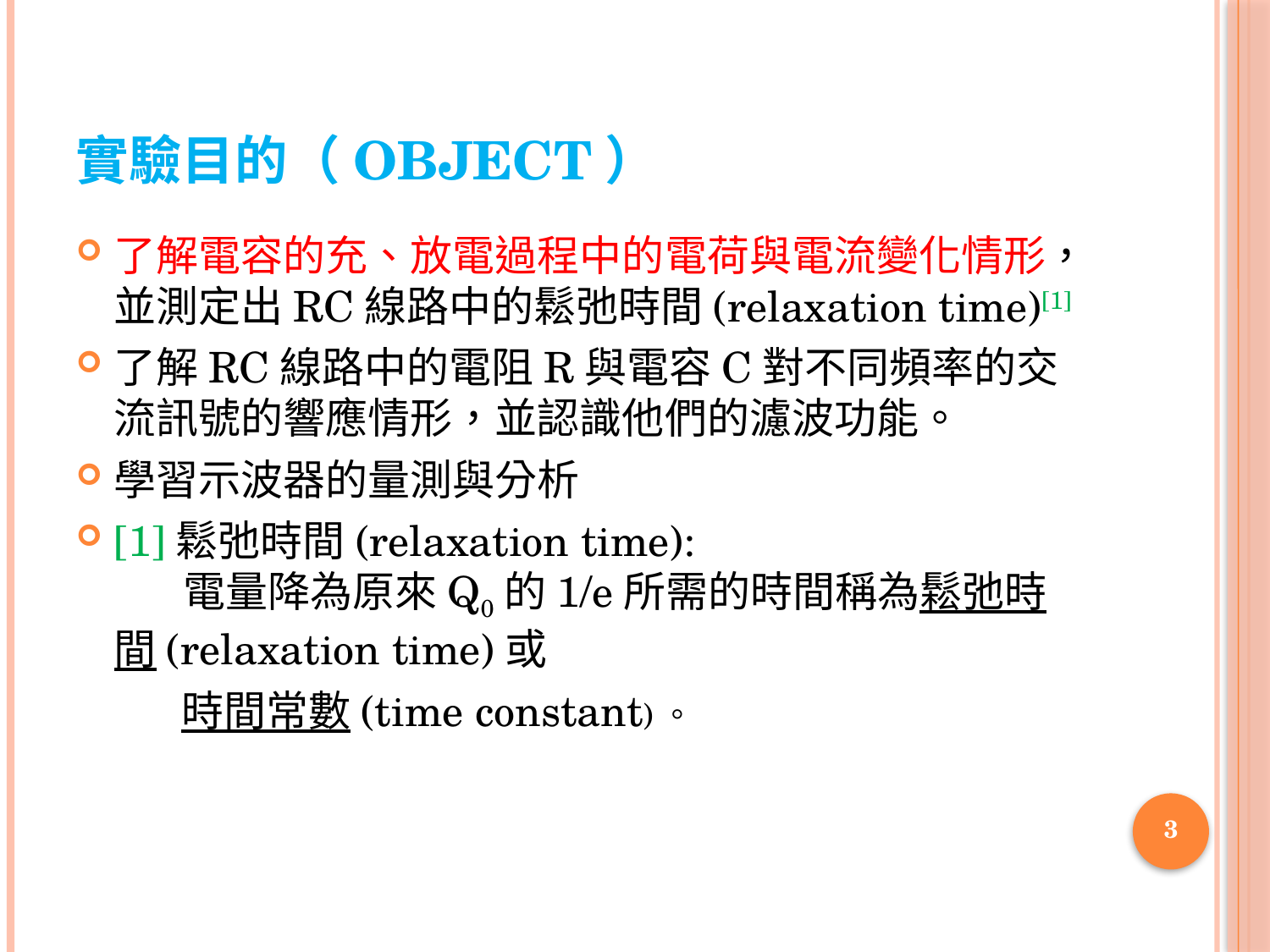

# 實驗目的（object）
了解電容的充、放電過程中的電荷與電流變化情形，並測定出RC線路中的鬆弛時間(relaxation time)[1]
了解RC線路中的電阻R與電容C對不同頻率的交流訊號的響應情形，並認識他們的濾波功能。
學習示波器的量測與分析
[1]鬆弛時間(relaxation time):
     電量降為原來Q0的1/e所需的時間稱為鬆弛時間(relaxation time)或
          時間常數(time constant)。
3